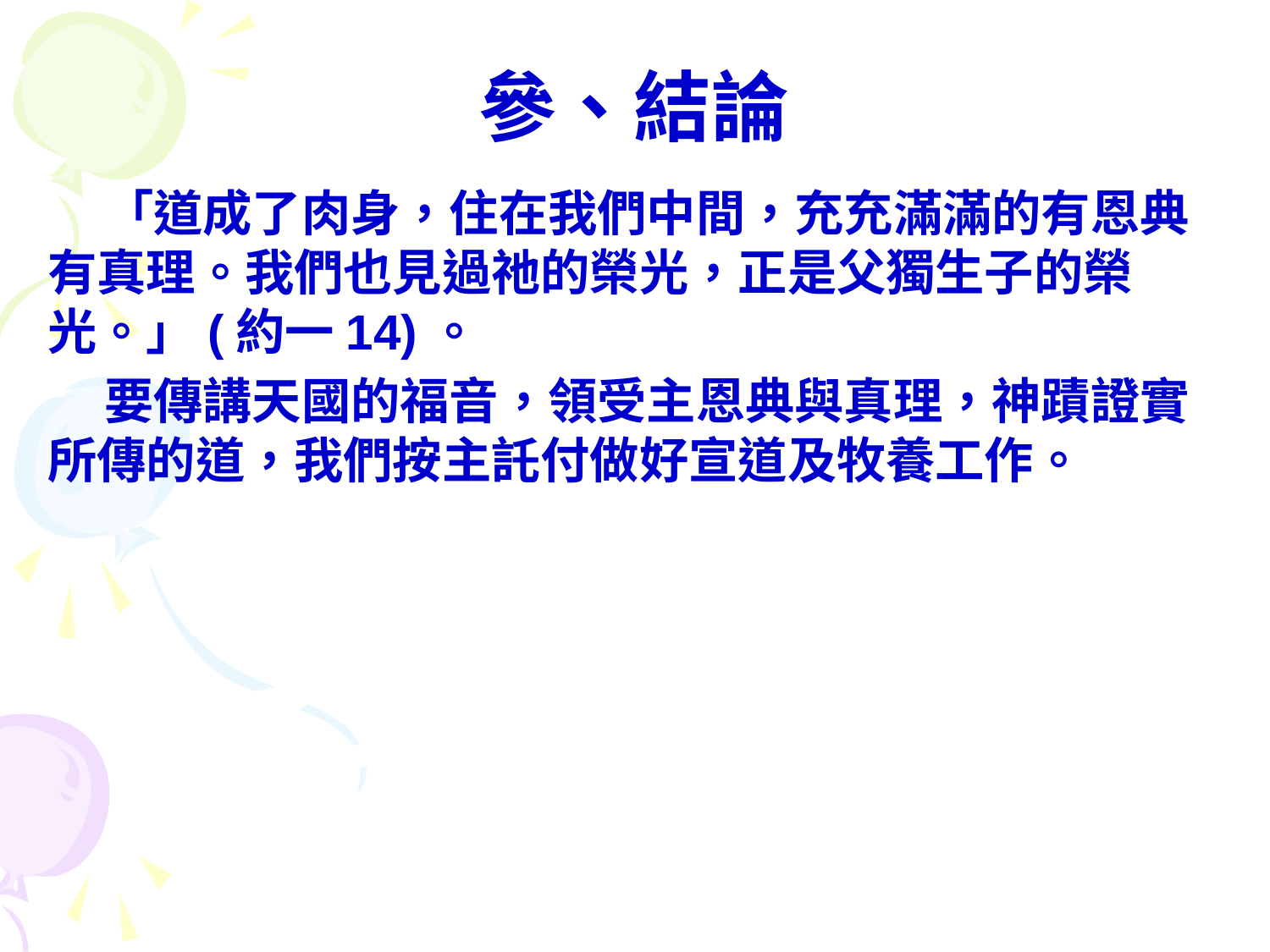

# 參、結論
    「道成了肉身，住在我們中間，充充滿滿的有恩典有真理。我們也見過祂的榮光，正是父獨生子的榮光。」(約一14)。
    要傳講天國的福音，領受主恩典與真理，神蹟證實所傳的道，我們按主託付做好宣道及牧養工作。